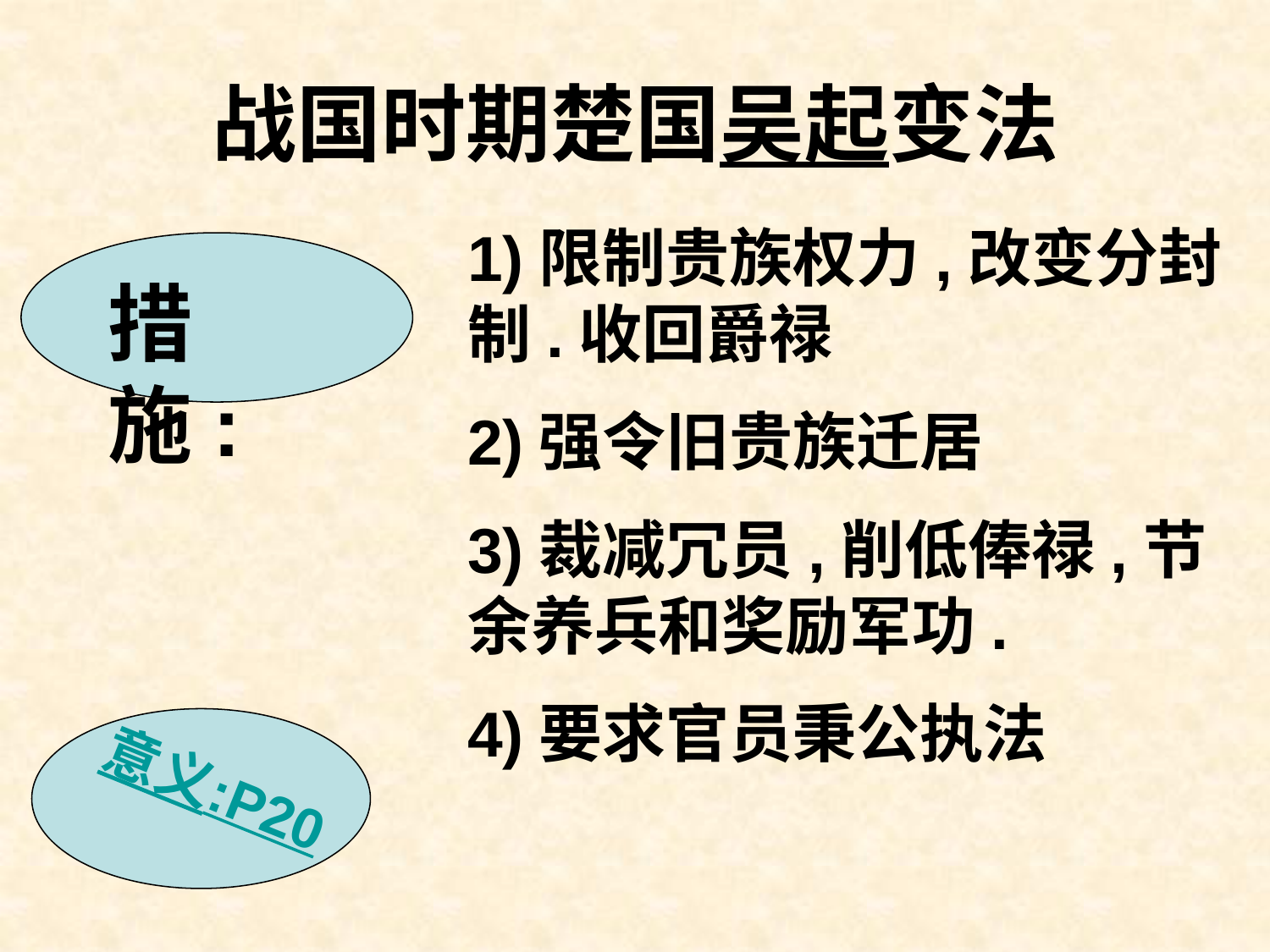

# 战国时期楚国吴起变法
1)限制贵族权力,改变分封制.收回爵禄
2)强令旧贵族迁居
3)裁减冗员,削低俸禄,节余养兵和奖励军功.
4)要求官员秉公执法

措施:

意义:P20